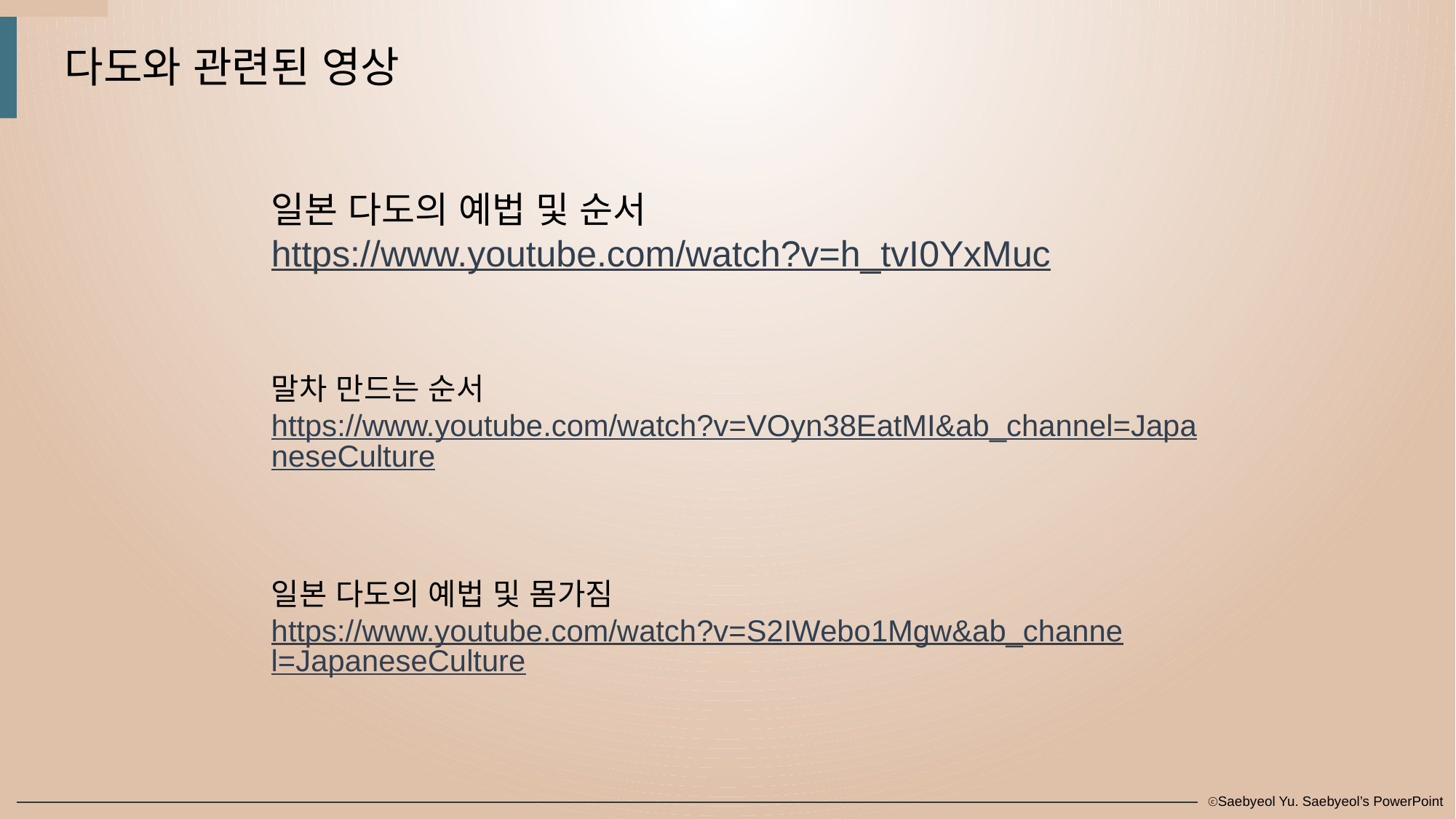

다도와 관련된 영상
일본 다도의 예법 및 순서
https://www.youtube.com/watch?v=h_tvI0YxMuc
말차 만드는 순서
https://www.youtube.com/watch?v=VOyn38EatMI&ab_channel=JapaneseCulture
일본 다도의 예법 및 몸가짐https://www.youtube.com/watch?v=S2IWebo1Mgw&ab_channel=JapaneseCulture